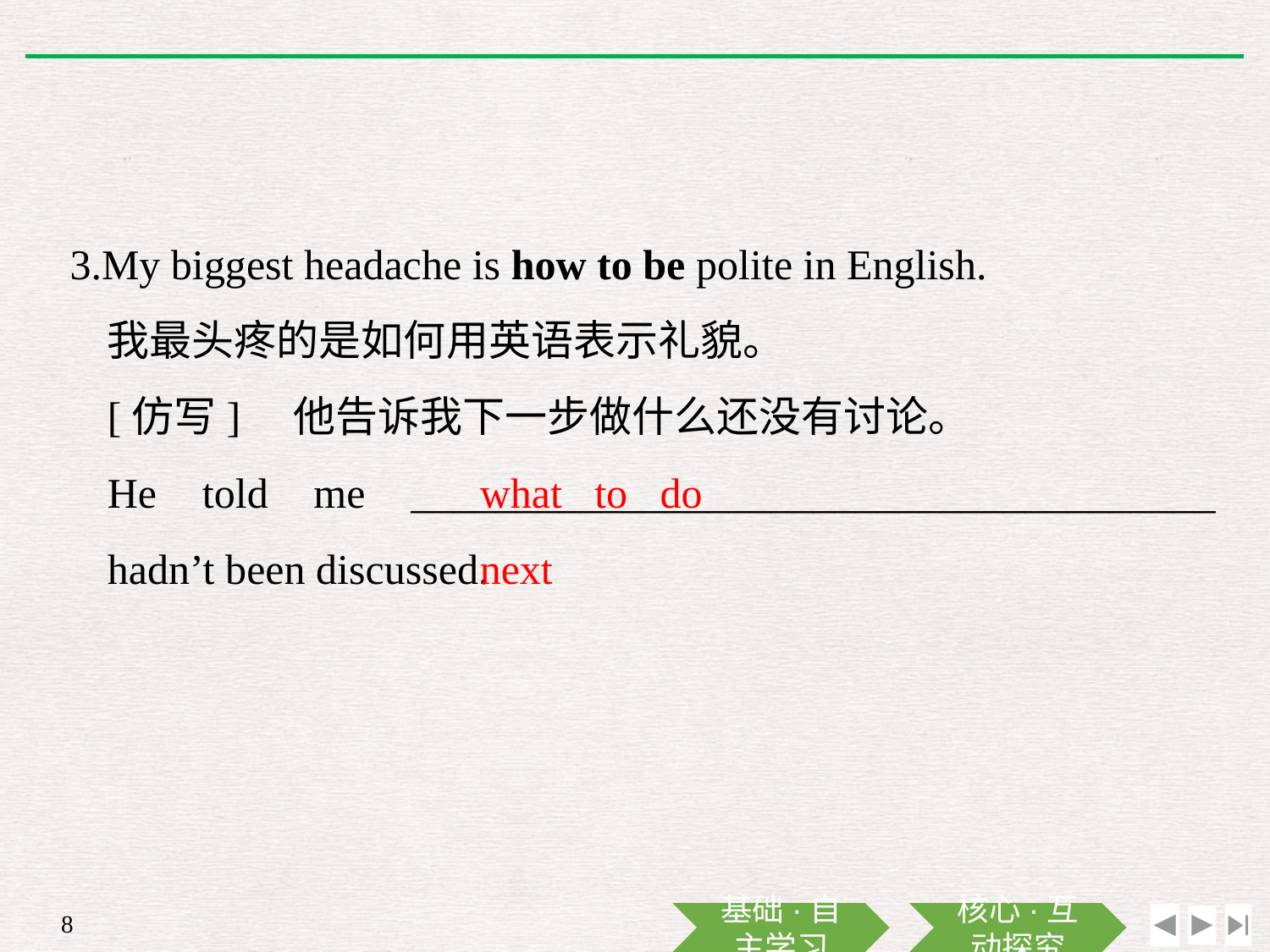

3.My biggest headache is how to be polite in English.
	我最头疼的是如何用英语表示礼貌。
	[仿写]　他告诉我下一步做什么还没有讨论。
	He told me ______________________________________ hadn’t been discussed.
what to do next